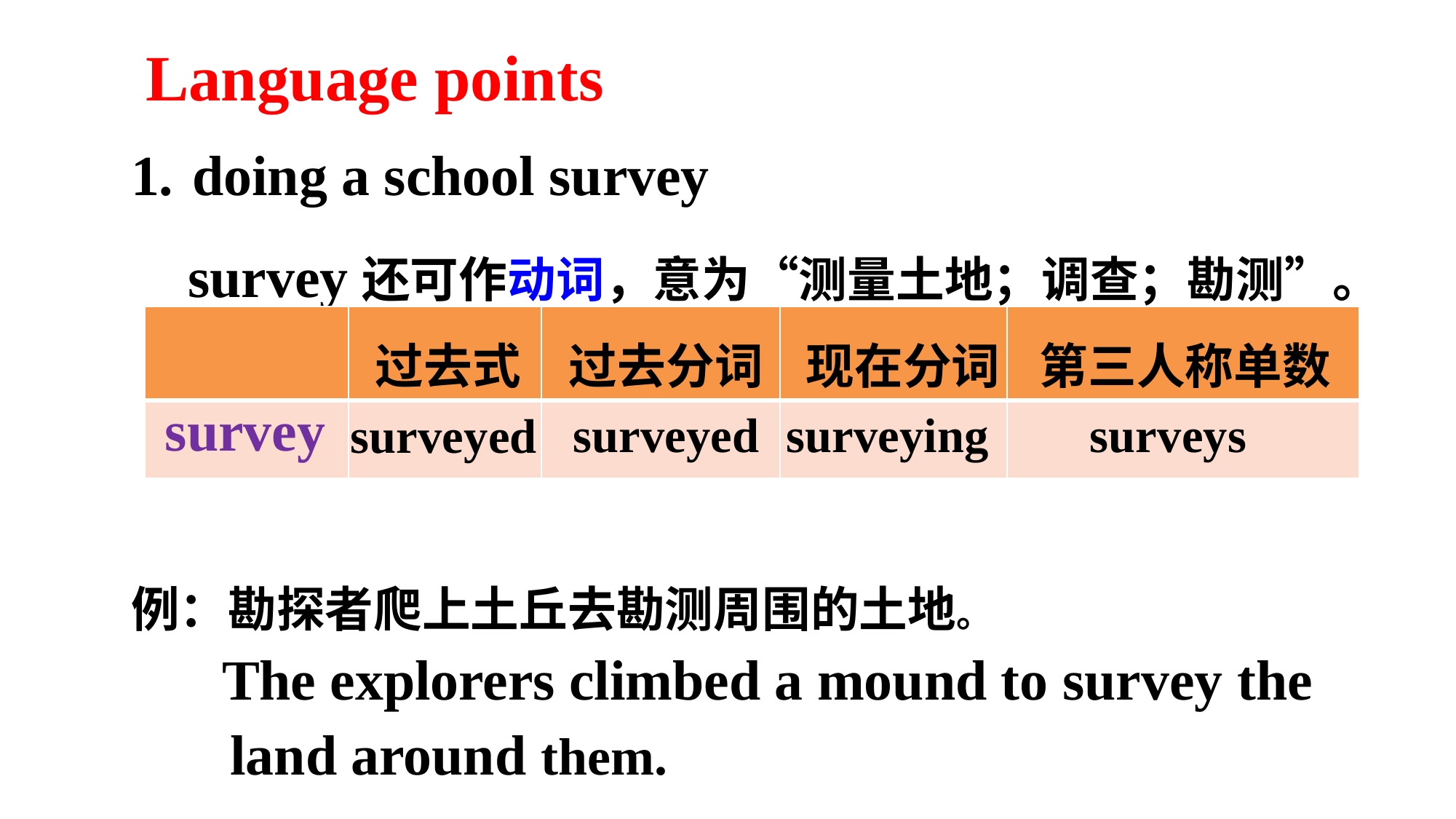

Language points
doing a school survey
    survey还可作动词，意为“测量土地；调查；勘测”。

例：勘探者爬上土丘去勘测周围的土地。
          The explorers climbed a mound to survey the
       land around them.
|  |  |  |  |  |
| --- | --- | --- | --- | --- |
|  |  |  |  |  |
过去式
过去分词
现在分词
第三人称单数
 survey
surveyed
surveying
surveys
surveyed